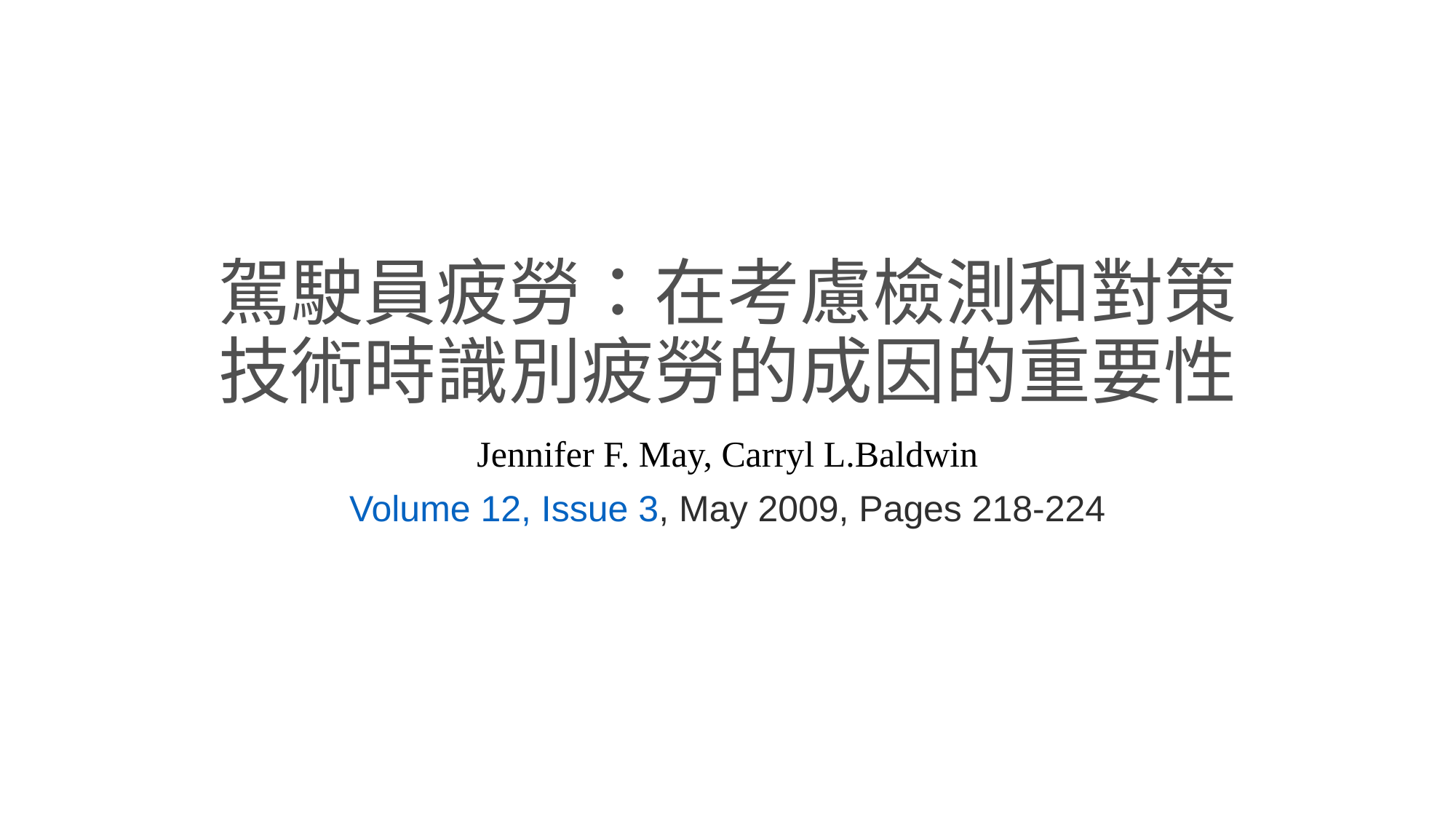

# 駕駛員疲勞：在考慮檢測和對策技術時識別疲勞的成因的重要性
Jennifer F. May, Carryl L.Baldwin
Volume 12, Issue 3, May 2009, Pages 218-224